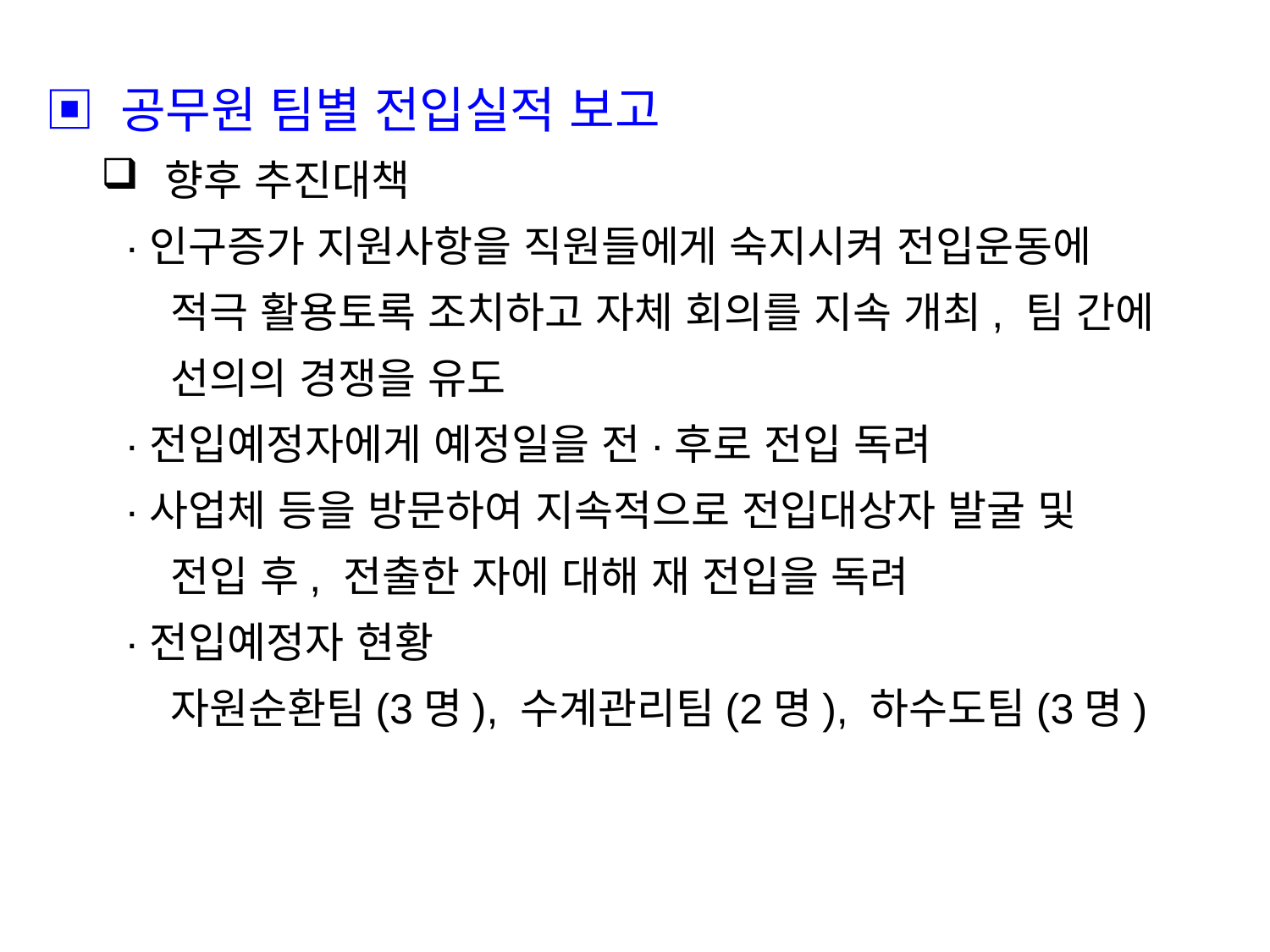

▣ 공무원 팀별 전입실적 보고
향후 추진대책
  ·인구증가 지원사항을 직원들에게 숙지시켜 전입운동에
     적극 활용토록 조치하고 자체 회의를 지속 개최, 팀 간에
     선의의 경쟁을 유도
  ·전입예정자에게 예정일을 전·후로 전입 독려
  ·사업체 등을 방문하여 지속적으로 전입대상자 발굴 및
     전입 후, 전출한 자에 대해 재 전입을 독려
  ·전입예정자 현황
     자원순환팀(3명), 수계관리팀(2명), 하수도팀(3명)